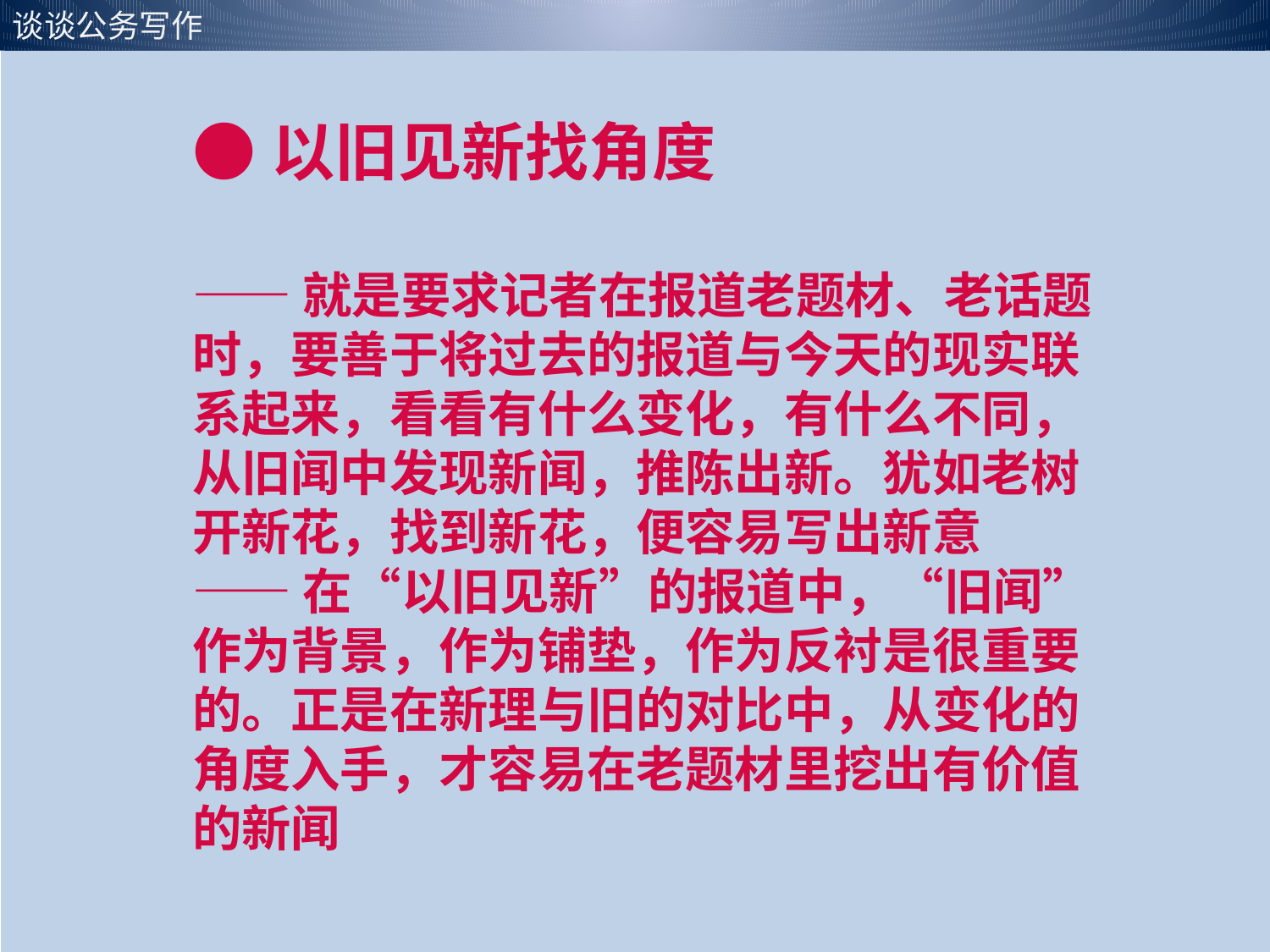

●以旧见新找角度

——就是要求记者在报道老题材、老话题时，要善于将过去的报道与今天的现实联系起来，看看有什么变化，有什么不同，从旧闻中发现新闻，推陈出新。犹如老树开新花，找到新花，便容易写出新意
——在“以旧见新”的报道中，“旧闻”作为背景，作为铺垫，作为反衬是很重要的。正是在新理与旧的对比中，从变化的角度入手，才容易在老题材里挖出有价值的新闻